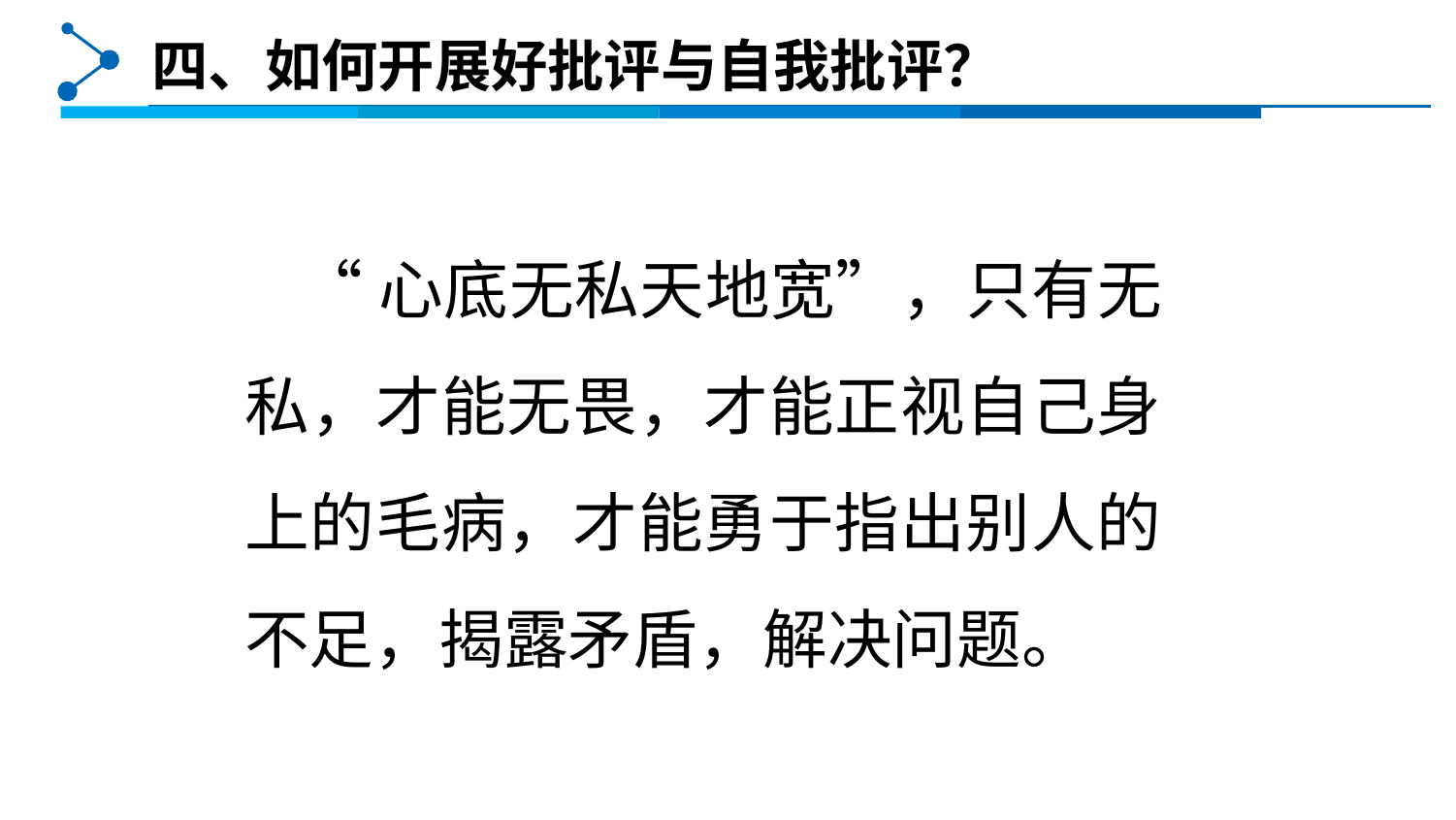

四、如何开展好批评与自我批评？

    “心底无私天地宽”，只有无私，才能无畏，才能正视自己身上的毛病，才能勇于指出别人的不足，揭露矛盾，解决问题。